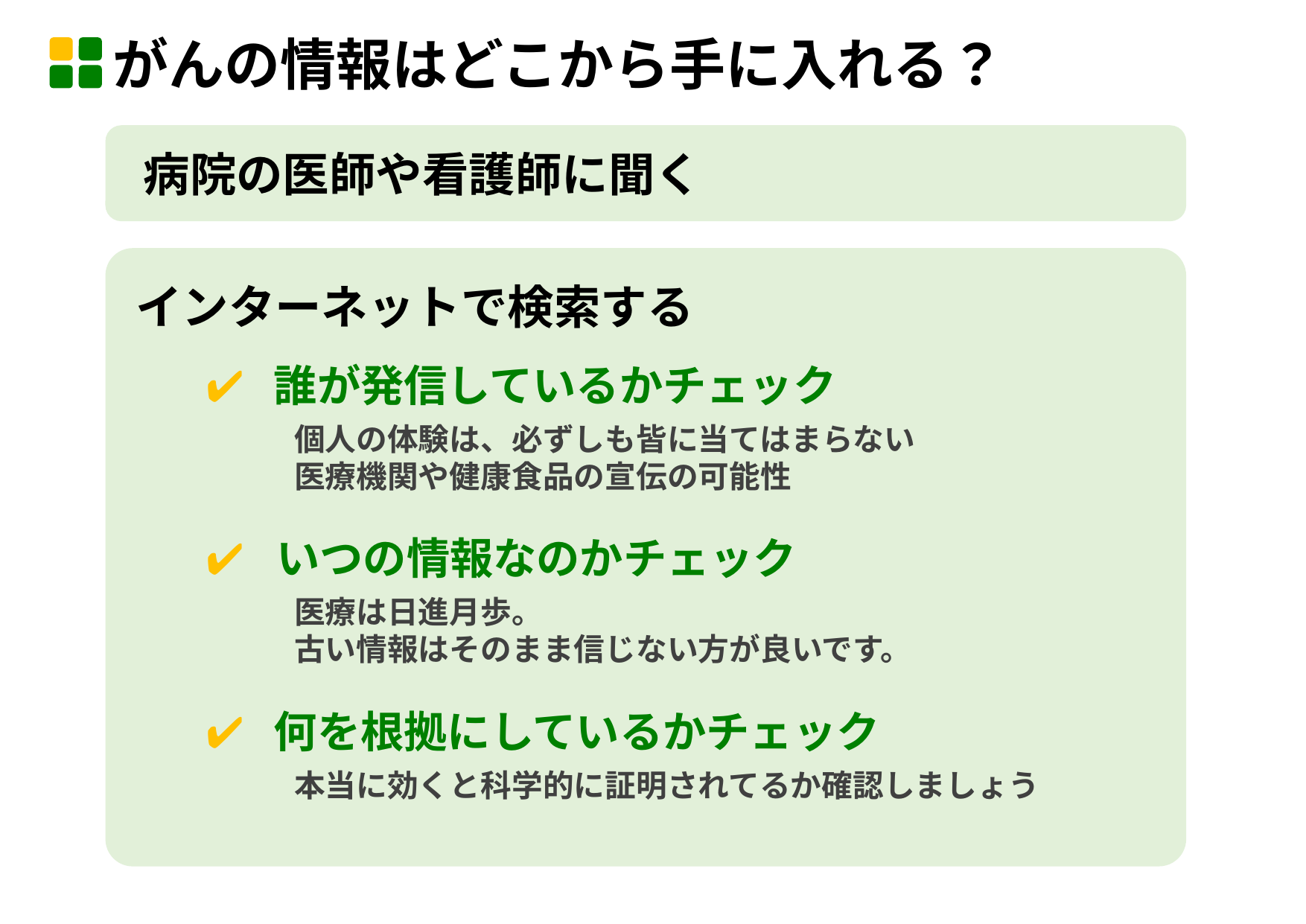

がんの情報はどこから手に入れる？

病院の医師や看護師に聞く
インターネットで検索する
✔  誰が発信しているかチェック
個人の体験は、必ずしも皆に当てはまらない
医療機関や健康食品の宣伝の可能性

✔   いつの情報なのかチェック
医療は日進月歩。
古い情報はそのまま信じない方が良いです。

✔  何を根拠にしているかチェック
本当に効くと科学的に証明されてるか確認しましょう